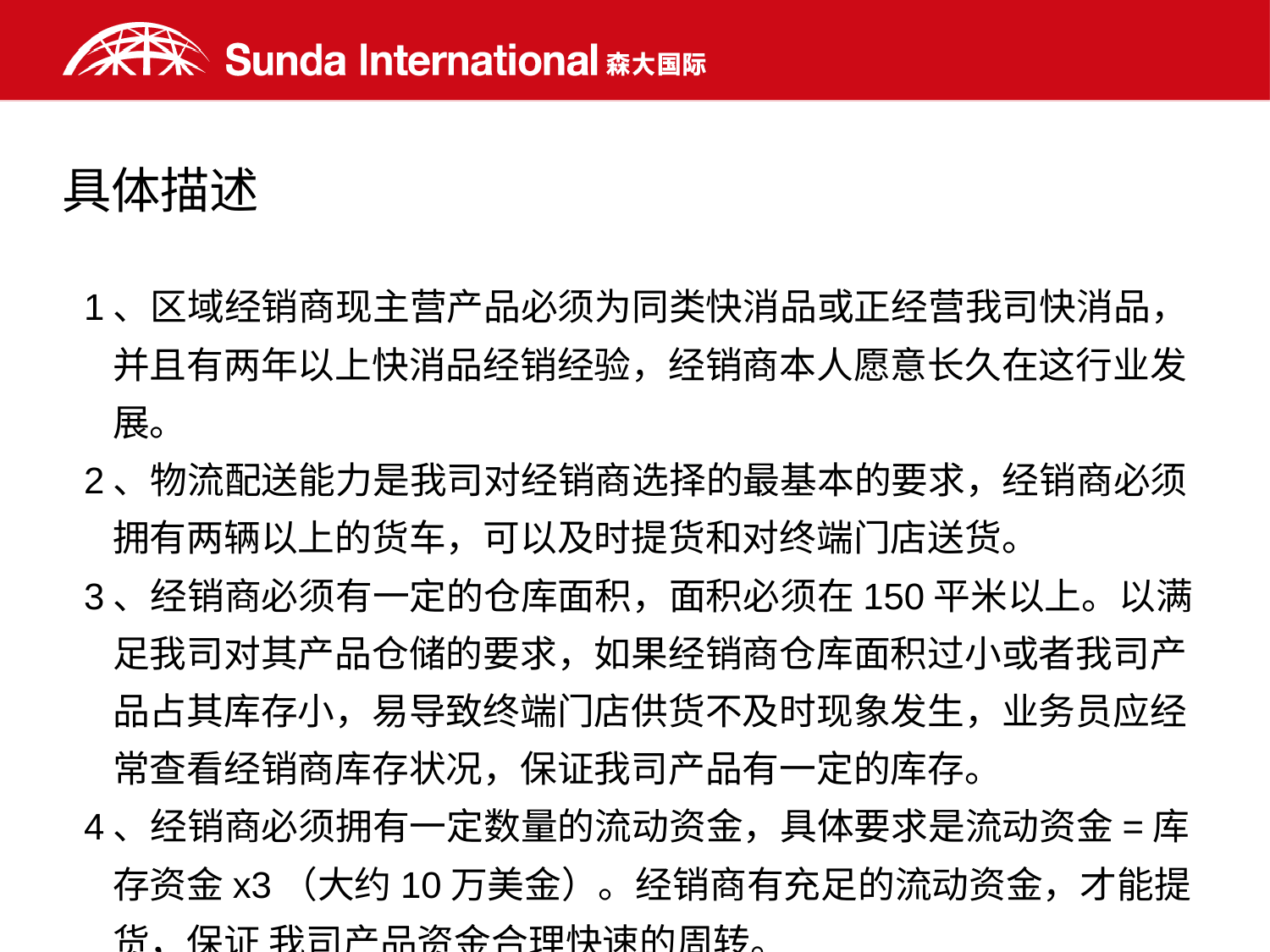

# 具体描述
1、区域经销商现主营产品必须为同类快消品或正经营我司快消品，并且有两年以上快消品经销经验，经销商本人愿意长久在这行业发展。
2、物流配送能力是我司对经销商选择的最基本的要求，经销商必须拥有两辆以上的货车，可以及时提货和对终端门店送货。
3、经销商必须有一定的仓库面积，面积必须在150平米以上。以满足我司对其产品仓储的要求，如果经销商仓库面积过小或者我司产品占其库存小，易导致终端门店供货不及时现象发生，业务员应经常查看经销商库存状况，保证我司产品有一定的库存。
4、经销商必须拥有一定数量的流动资金，具体要求是流动资金=库存资金x3（大约10万美金）。经销商有充足的流动资金，才能提货，保证 我司产品资金合理快速的周转。